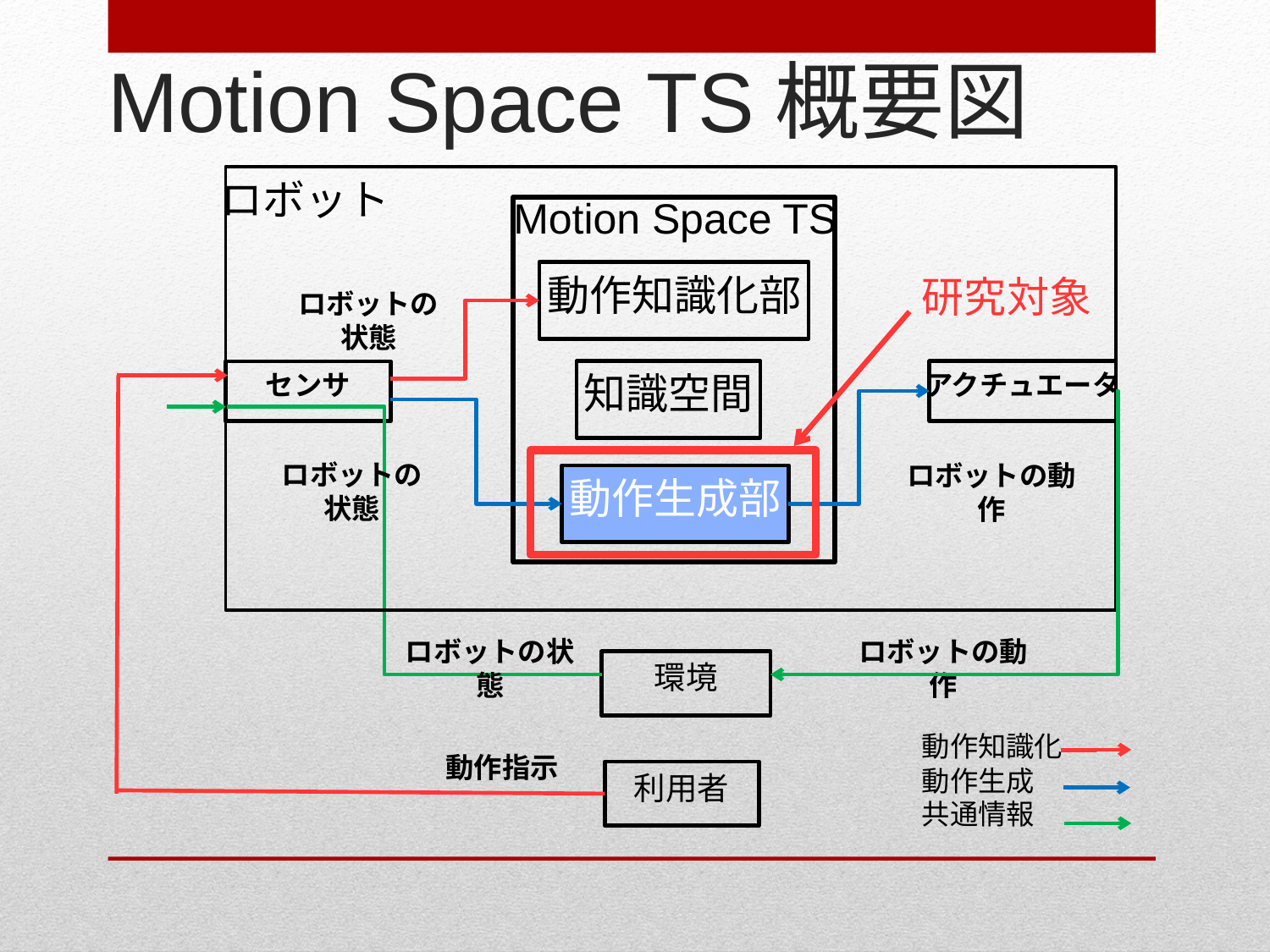

# Motion Space TS概要図
ロボット

アクチュエータ
センサ
環境
ロボットの動作
ロボットの状態
動作指示
Motion Space TS
動作知識化部

動作生成部
ロボットの状態
ロボットの動作
動作知識化動作生成
共通情報
研究対象
知識空間
ロボットの状態

利用者